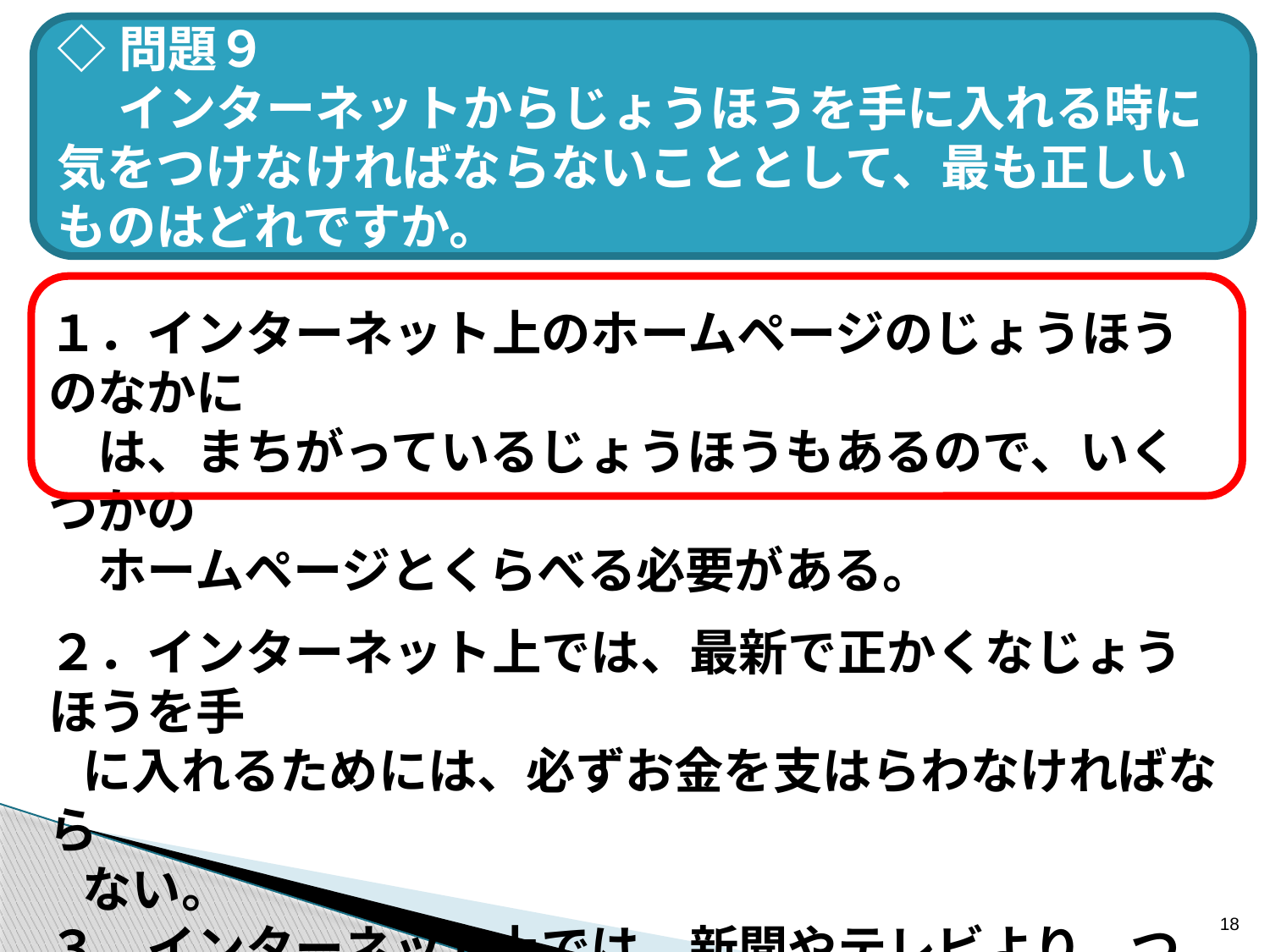

◇問題９
　 インターネットからじょうほうを手に入れる時に気をつけなければならないこととして、最も正しいものはどれですか。

１．インターネット上のホームページのじょうほうのなかに
　は、まちがっているじょうほうもあるので、いくつかの
　ホームページとくらべる必要がある。

２．インターネット上では、最新で正かくなじょうほうを手
  に入れるためには、必ずお金を支はらわなければなら
  ない。
３．インターネット上では、新聞やテレビより、つねに新し
  いじょうほうがあり、すべて自由に使ってよい。

18